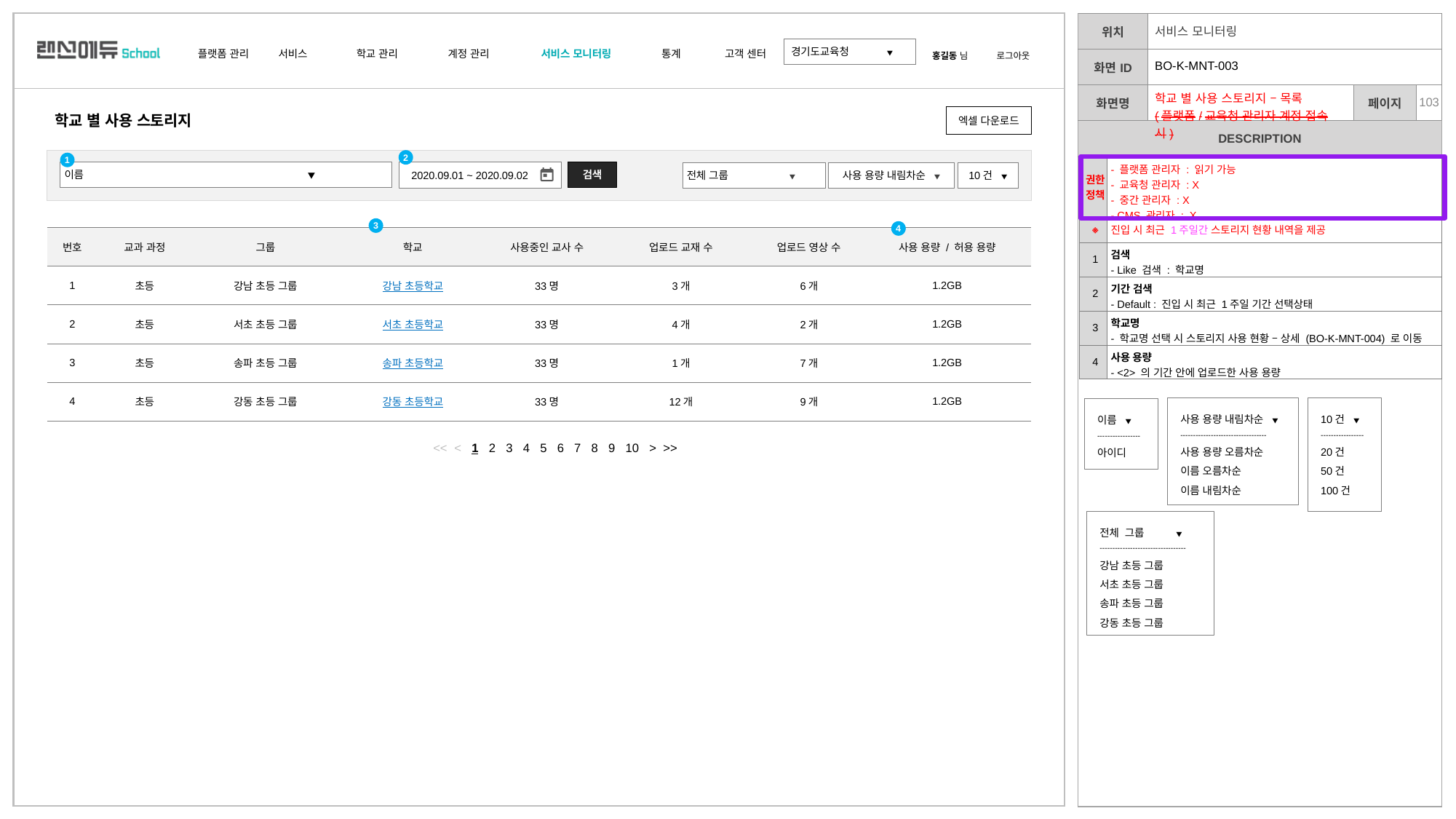

|  | 서비스 모니터링 |  |  |
| --- | --- | --- | --- |
|  | BO-K-MNT-003 |  |  |
|  | 학교 별 사용 스토리지 – 목록 (플랫폼/교육청 관리자 계정 접속 시) |  |  |
엑셀 다운로드
학교 별 사용 스토리지
2

1

| 권한 정책 | - 플랫폼 관리자 : 읽기 가능 - 교육청 관리자 : X - 중간 관리자 : X - CMS 관리자 : X |
| --- | --- |
| ※ | 진입 시 최근 1주일간 스토리지 현황 내역을 제공 |
| 1 | 검색 - Like 검색 : 학교명 |
| 2 | 기간 검색 - Default : 진입 시 최근 1주일 기간 선택상태 |
| 3 | 학교명 - 학교명 선택 시 스토리지 사용 현황 – 상세 (BO-K-MNT-004) 로 이동 |
| 4 | 사용 용량 - <2> 의 기간 안에 업로드한 사용 용량 |

이름                                                                             ▼
검색
2020.09.01 ~ 2020.09.02

전체 그룹                     ▼
사용 용량 내림차순   ▼
10건   ▼
3
4
| 번호 | 교과 과정 | 그룹 | 학교 | 사용중인 교사 수 | 업로드 교재 수 | 업로드 영상 수 | 사용 용량 / 허용 용량 |
| --- | --- | --- | --- | --- | --- | --- | --- |
| 1 | 초등 | 강남 초등 그룹 | 강남 초등학교 | 33명 | 3개 | 6개 | 1.2GB |
| 2 | 초등 | 서초 초등 그룹 | 서초 초등학교 | 33명 | 4개 | 2개 | 1.2GB |
| 3 | 초등 | 송파 초등 그룹 | 송파 초등학교 | 33명 | 1개 | 7개 | 1.2GB |
| 4 | 초등 | 강동 초등 그룹 | 강동 초등학교 | 33명 | 12개 | 9개 | 1.2GB |
사용 용량 내림차순   ▼
----------------------------------
사용 용량 오름차순
이름 오름차순
이름 내림차순
10건   ▼
-----------------
20건
50건
100건
이름   ▼
-----------------
아이디
<<  <   1   2   3   4   5   6   7   8   9   10   >  >>
전체  그룹           ▼
----------------------------------
강남 초등 그룹
서초 초등 그룹
송파 초등 그룹
강동 초등 그룹